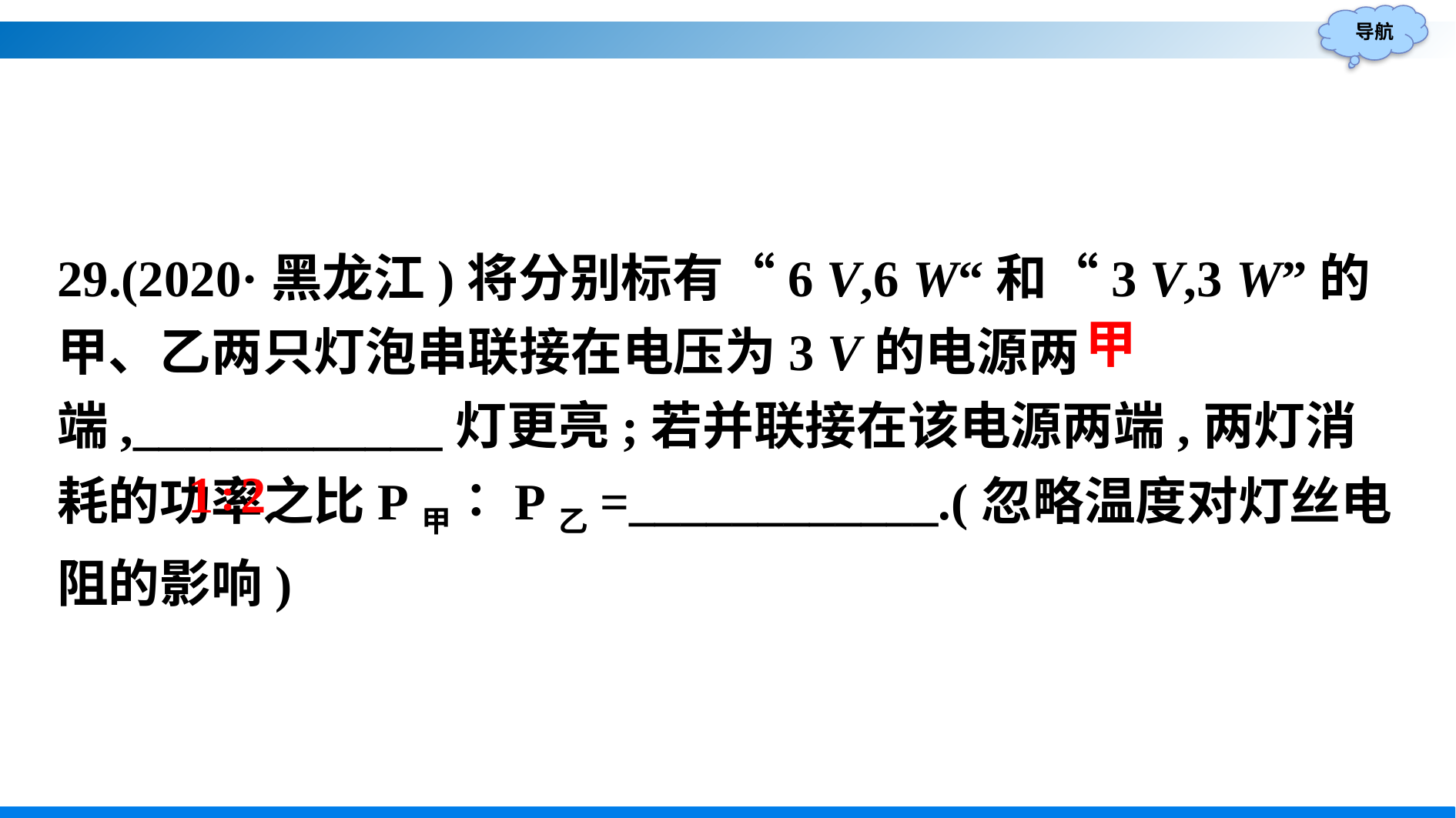

29.(2020·黑龙江)将分别标有“6 V,6 W“和“3 V,3 W”的甲、乙两只灯泡串联接在电压为3 V的电源两端,____________灯更亮;若并联接在该电源两端,两灯消耗的功率之比P甲∶P乙=____________.(忽略温度对灯丝电阻的影响)
甲
1∶2